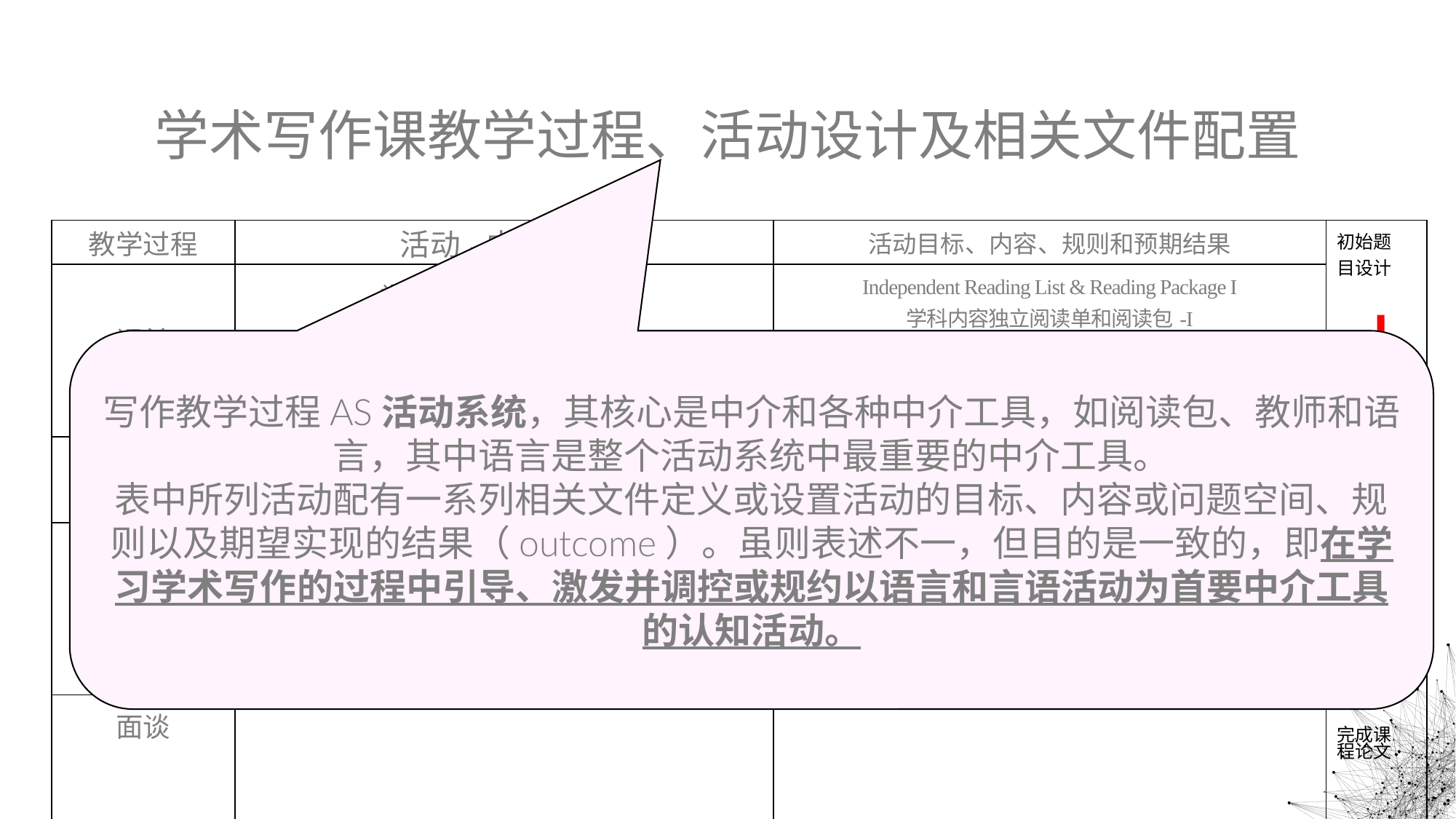

# 学术写作课教学过程、活动设计及相关文件配置
| 教学过程 | 活动-中介工具 | 活动目标、内容、规则和预期结果 | 初始题 目设计 完成课 程论文 |
| --- | --- | --- | --- |
| 课前 | 学生独立阅读任务-1 | Independent Reading List & Reading Package I 学科内容独立阅读单和阅读包-I |  |
|  | 小组讨论并准备学科专题课堂报告 | Guidelines/Schedule for Symposium Presentations 专题报告指南/时间表） |  |
|  | 提交报告备案 |  |  |
| 课中 | 教师关于学术写作基本技巧的讲解和案例分析 | Lecturing Topics and Requirements 学术写作技巧讲解题目和要求 |  |
|  | 学科专题课堂报告（提问和课堂讨论） |  |  |
| 课后 | 学生独立阅读任务-2 | Independent Reading List and Reading Package II 学科内容独立阅读单和阅读包-II |  |
|  | 针对学术写作技巧的述评短文写 作（6篇） | Guidelines for Writing Review Essays 述评短文写作指南 |  |
| 面谈 | 师生间个人或小组面谈 (2~3小时/周) | Guidelines for Individual Conference 个人或小组面谈指南 |  |

写作教学过程AS活动系统，其核心是中介和各种中介工具，如阅读包、教师和语言，其中语言是整个活动系统中最重要的中介工具。
表中所列活动配有一系列相关文件定义或设置活动的目标、内容或问题空间、规则以及期望实现的结果（outcome）。虽则表述不一，但目的是一致的，即在学习学术写作的过程中引导、激发并调控或规约以语言和言语活动为首要中介工具的认知活动。